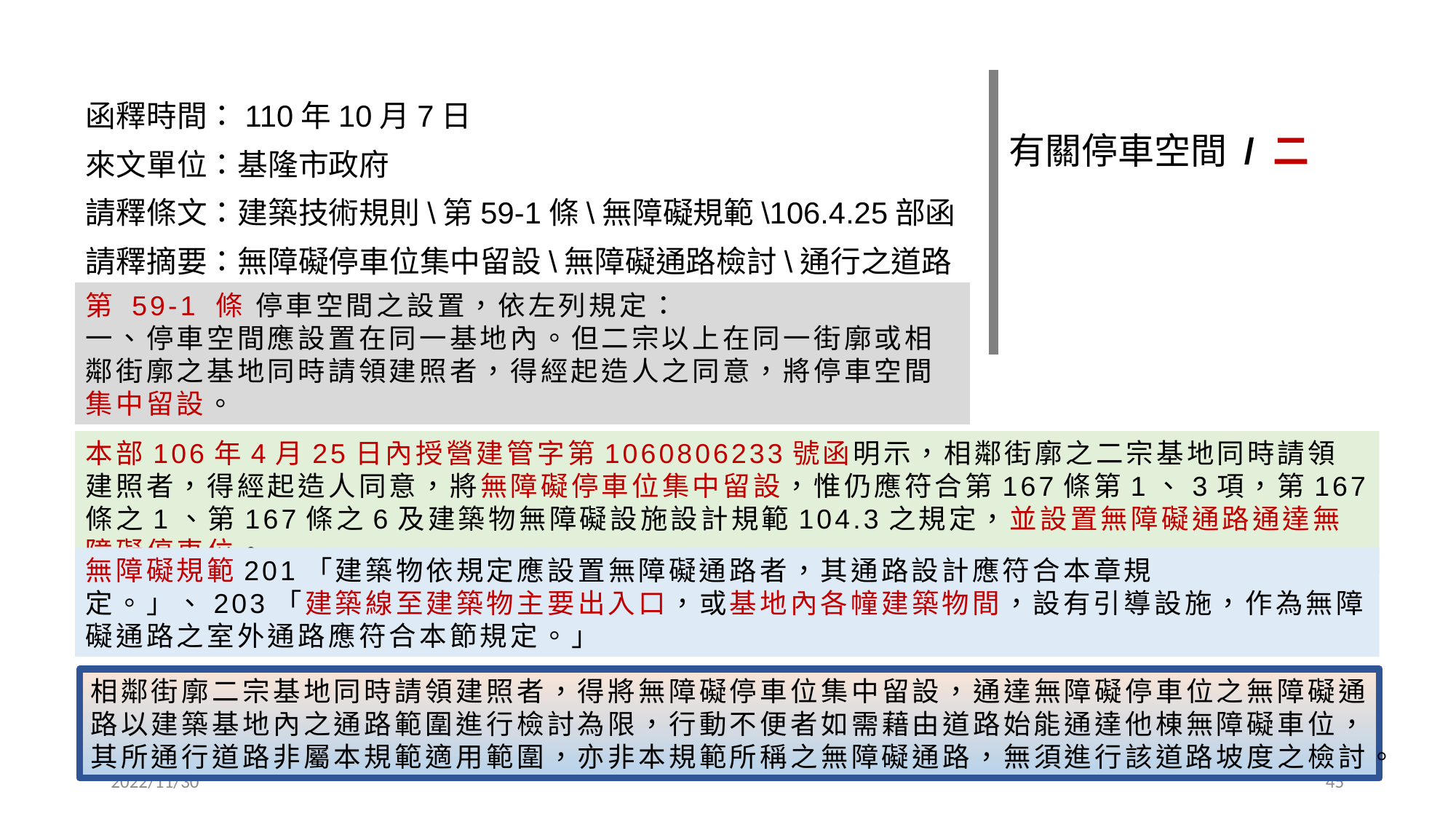

有關基地地面
有關停車空間 / 二
有關隔音構造
有關衛生設備
有關昇降設備
函釋時間：110年10月7日
來文單位：基隆市政府
請釋條文：建築技術規則\第59-1條\無障礙規範\106.4.25部函
請釋摘要：無障礙停車位集中留設\無障礙通路檢討\通行之道路
第 59-1 條 停車空間之設置，依左列規定：
一、停車空間應設置在同一基地內。但二宗以上在同一街廓或相鄰街廓之基地同時請領建照者，得經起造人之同意，將停車空間集中留設。
本部106年4月25日內授營建管字第1060806233號函明示，相鄰街廓之二宗基地同時請領建照者，得經起造人同意，將無障礙停車位集中留設，惟仍應符合第167條第1、3項，第167條之1、第167條之6及建築物無障礙設施設計規範104.3之規定，並設置無障礙通路通達無障礙停車位。
無障礙規範201「建築物依規定應設置無障礙通路者，其通路設計應符合本章規定。」、203「建築線至建築物主要出入口，或基地內各幢建築物間，設有引導設施，作為無障礙通路之室外通路應符合本節規定。」
相鄰街廓二宗基地同時請領建照者，得將無障礙停車位集中留設，通達無障礙停車位之無障礙通路以建築基地內之通路範圍進行檢討為限，行動不便者如需藉由道路始能通達他棟無障礙車位，其所通行道路非屬本規範適用範圍，亦非本規範所稱之無障礙通路，無須進行該道路坡度之檢討。
2022/11/30
45